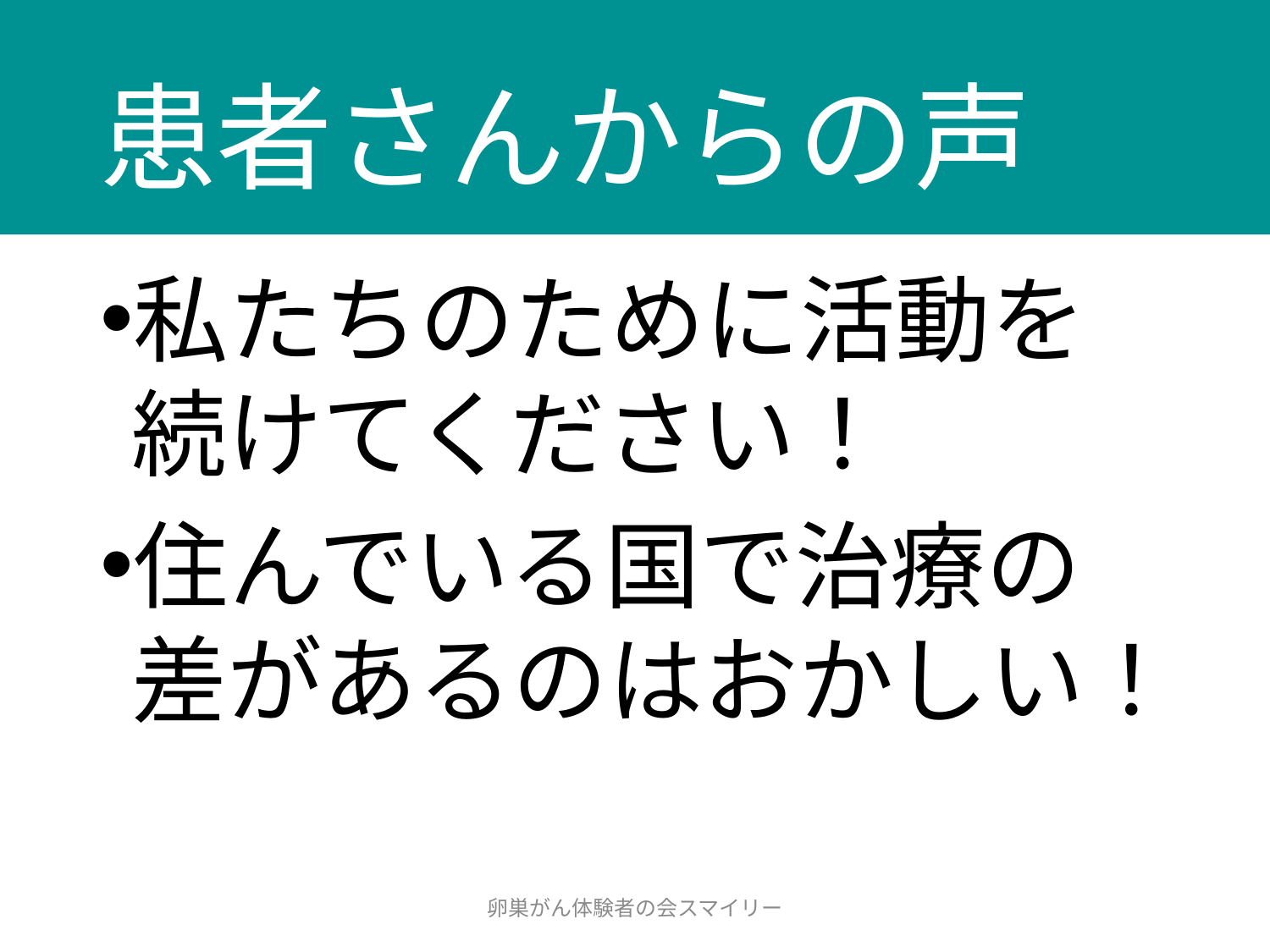

# 患者さんからの声
私たちのために活動を
続けてください！
住んでいる国で治療の
差があるのはおかしい！
卵巣がん体験者の会スマイリー